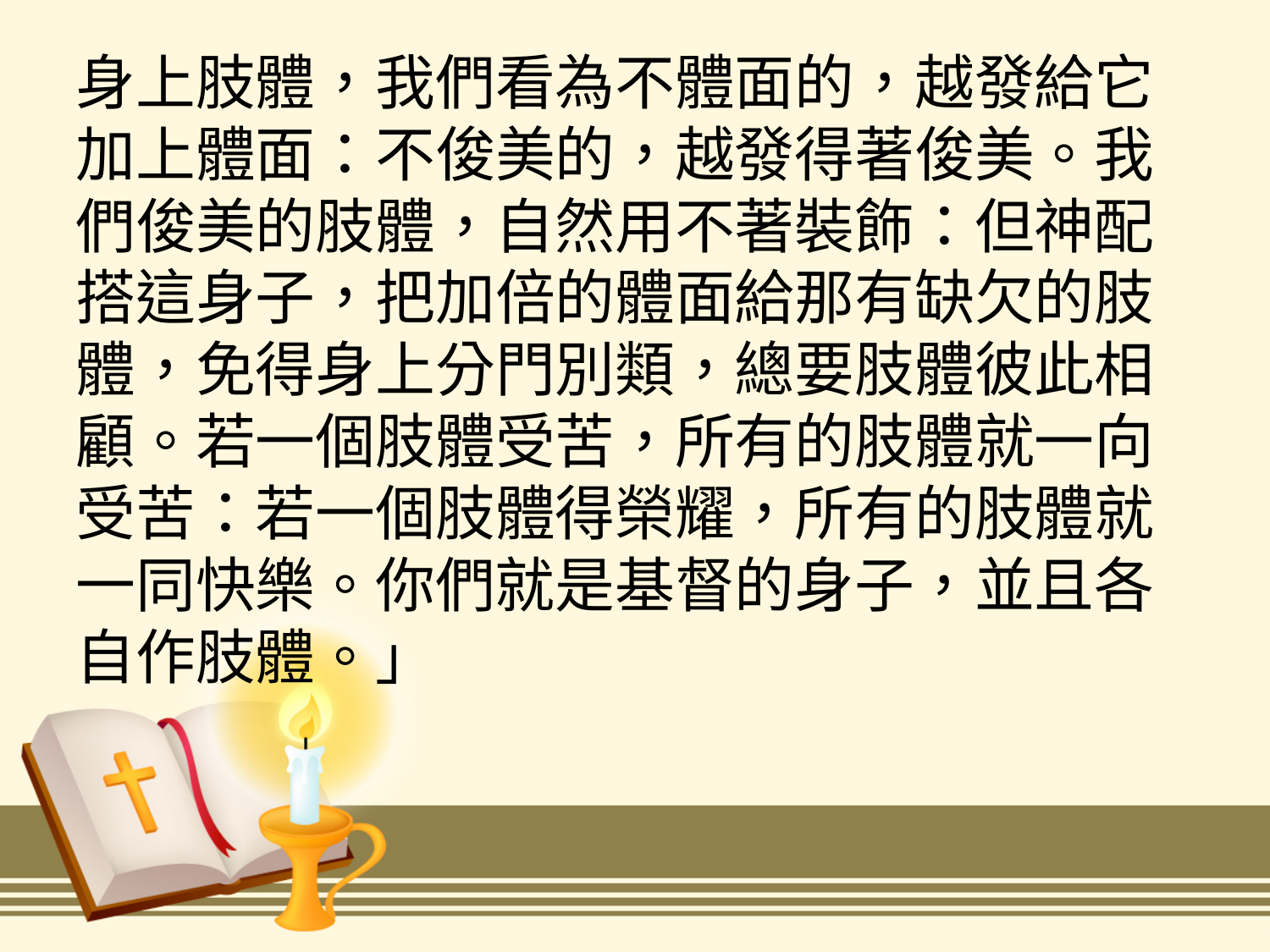

# 身上肢體，我們看為不體面的，越發給它加上體面：不俊美的，越發得著俊美。我們俊美的肢體，自然用不著裝飾：但神配搭這身子，把加倍的體面給那有缺欠的肢體，免得身上分門別類，總要肢體彼此相顧。若一個肢體受苦，所有的肢體就一向受苦：若一個肢體得榮耀，所有的肢體就一同快樂。你們就是基督的身子，並且各自作肢體。」